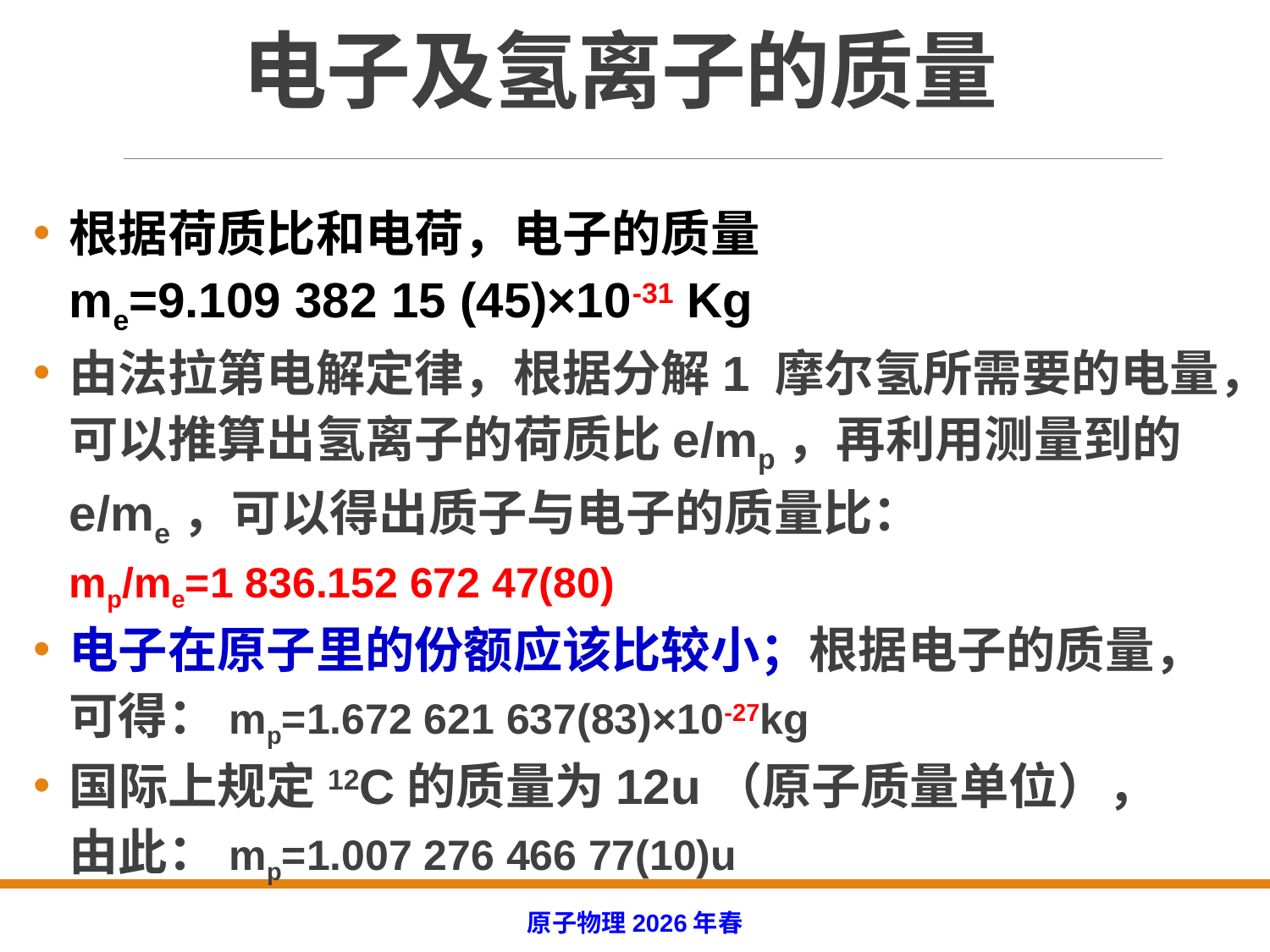

# 电子及氢离子的质量
根据荷质比和电荷，电子的质量
me=9.109 382 15 (45)×10-31 Kg
由法拉第电解定律，根据分解1 摩尔氢所需要的电量，可以推算出氢离子的荷质比e/mp，再利用测量到的e/me，可以得出质子与电子的质量比：
mp/me=1 836.152 672 47(80)
电子在原子里的份额应该比较小；根据电子的质量，可得：mp=1.672 621 637(83)×10-27kg
国际上规定12C的质量为12u（原子质量单位），
由此：mp=1.007 276 466 77(10)u
原子物理2026年春
26